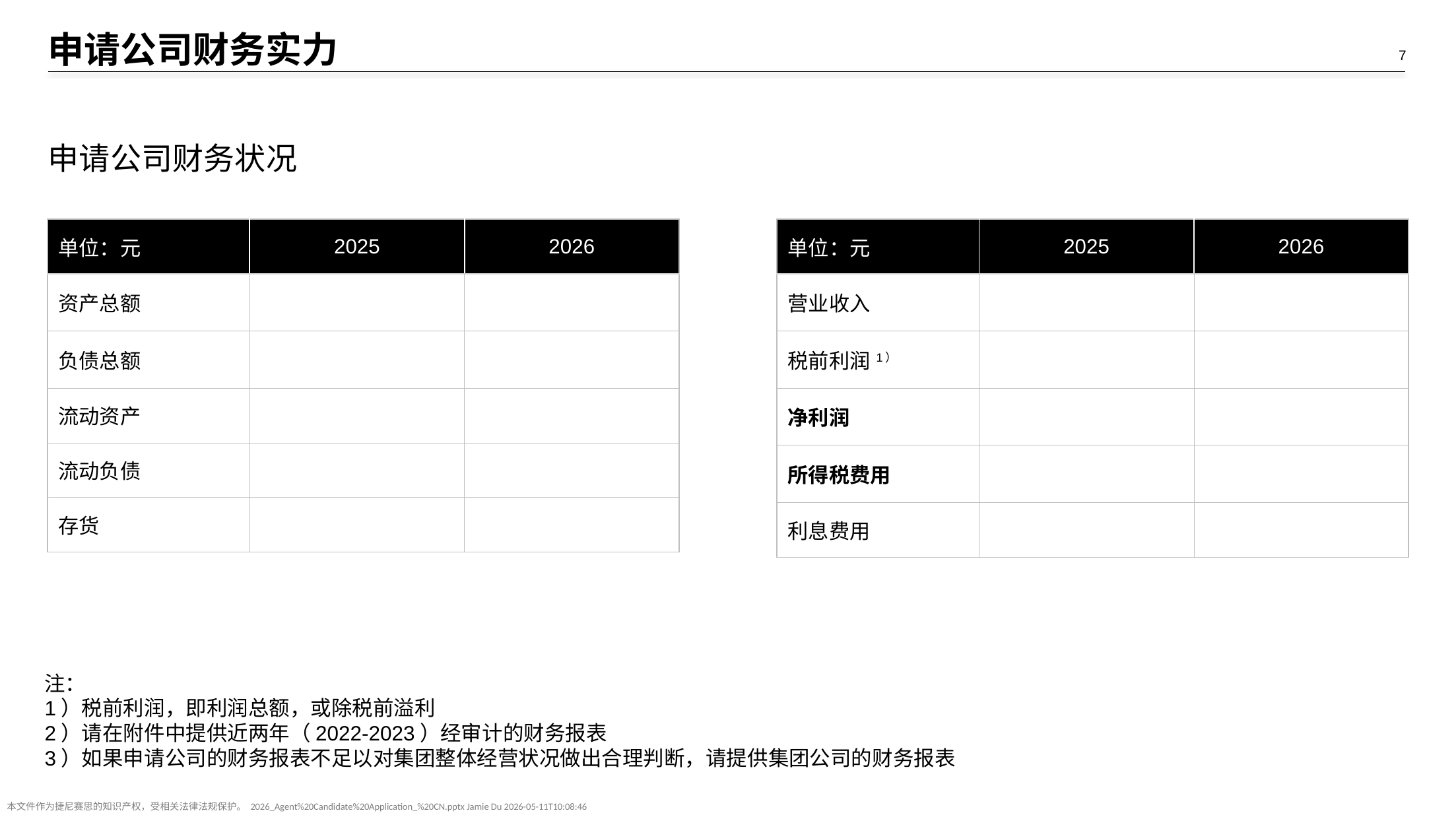

2
# 申请公司财务实力
申请公司财务状况
| 单位：元 | 2025 | 2026 |
| --- | --- | --- |
| 资产总额 |  |  |
| 负债总额 |  |  |
| 流动资产 |  |  |
| 流动负债 |  |  |
| 存货 |  |  |
| 单位：元 | 2025 | 2026 |
| --- | --- | --- |
| 营业收入 |  |  |
| 税前利润1） |  |  |
| 净利润 |  |  |
| 所得税费用 |  |  |
| 利息费用 |  |  |
注：
1）税前利润，即利润总额，或除税前溢利
2）请在附件中提供近两年（2022-2023）经审计的财务报表
3）如果申请公司的财务报表不足以对集团整体经营状况做出合理判断，请提供集团公司的财务报表